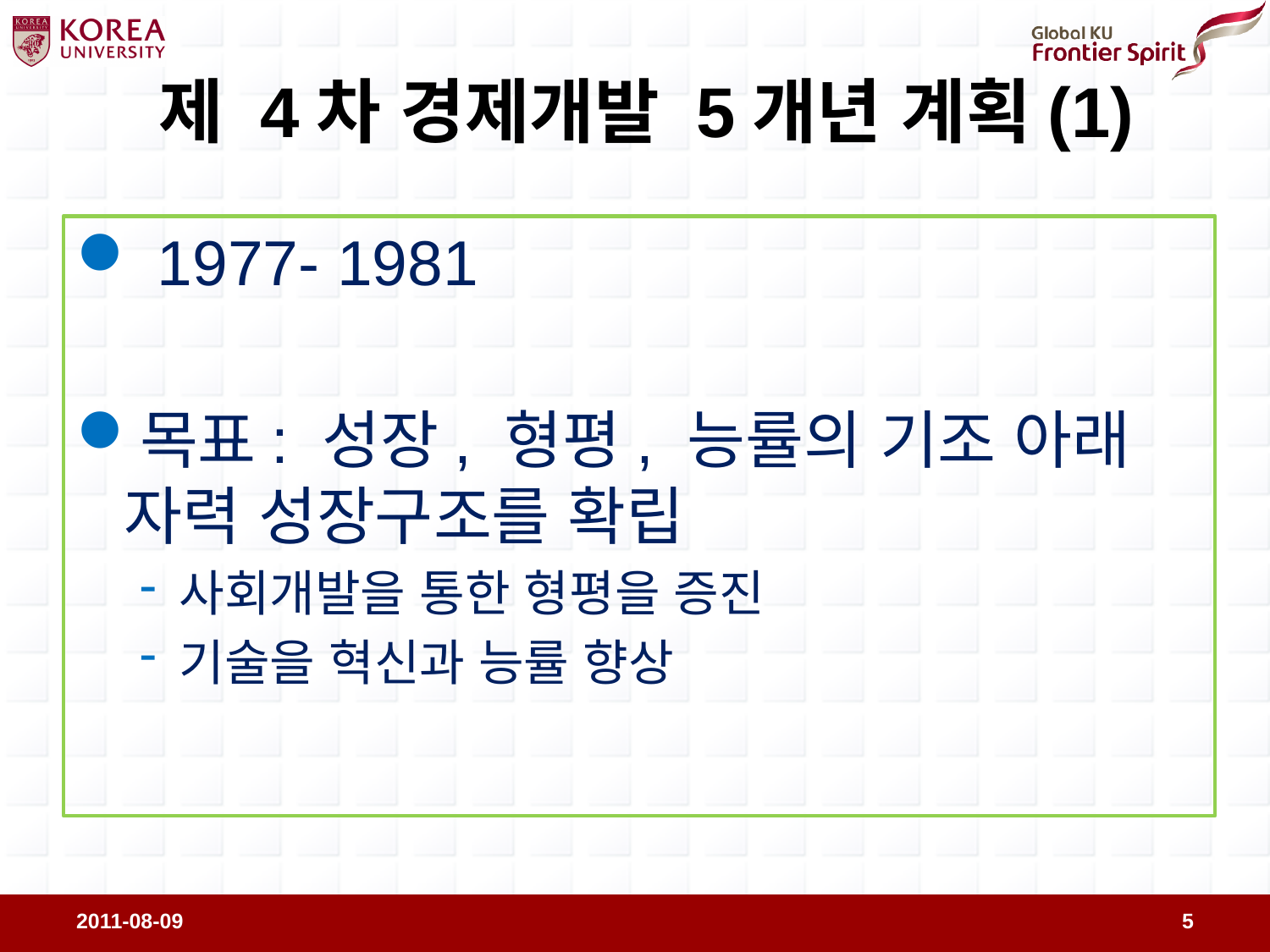

# 제 4차 경제개발 5개년 계획(1)
 1977- 1981

목표: 성장, 형평, 능률의 기조 아래 자력 성장구조를 확립
사회개발을 통한 형평을 증진
기술을 혁신과 능률 향상

2011-08-09
5